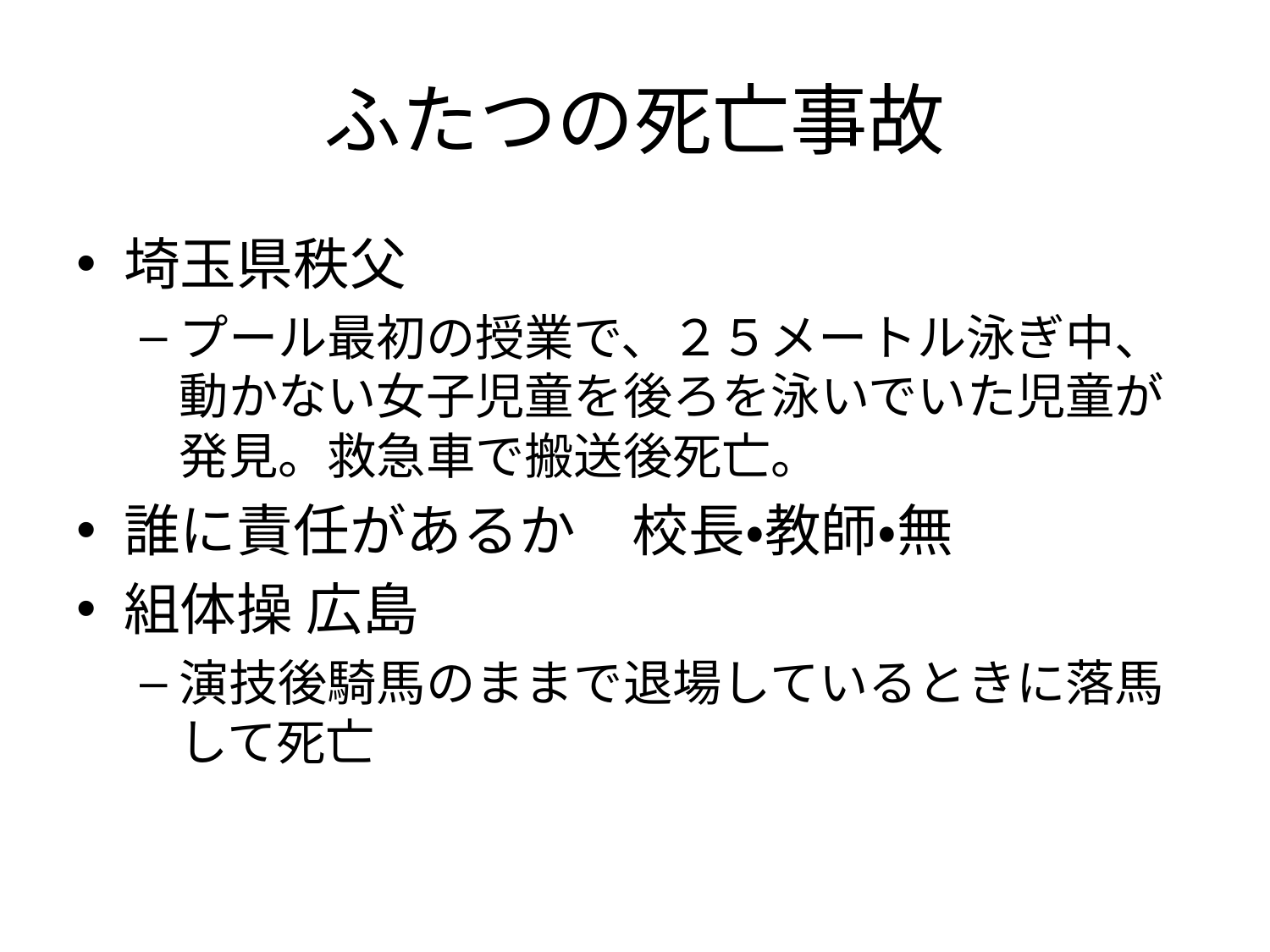

# ふたつの死亡事故
埼玉県秩父
プール最初の授業で、２５メートル泳ぎ中、動かない女子児童を後ろを泳いでいた児童が発見。救急車で搬送後死亡。
誰に責任があるか　校長・教師・無
組体操 広島
演技後騎馬のままで退場しているときに落馬して死亡